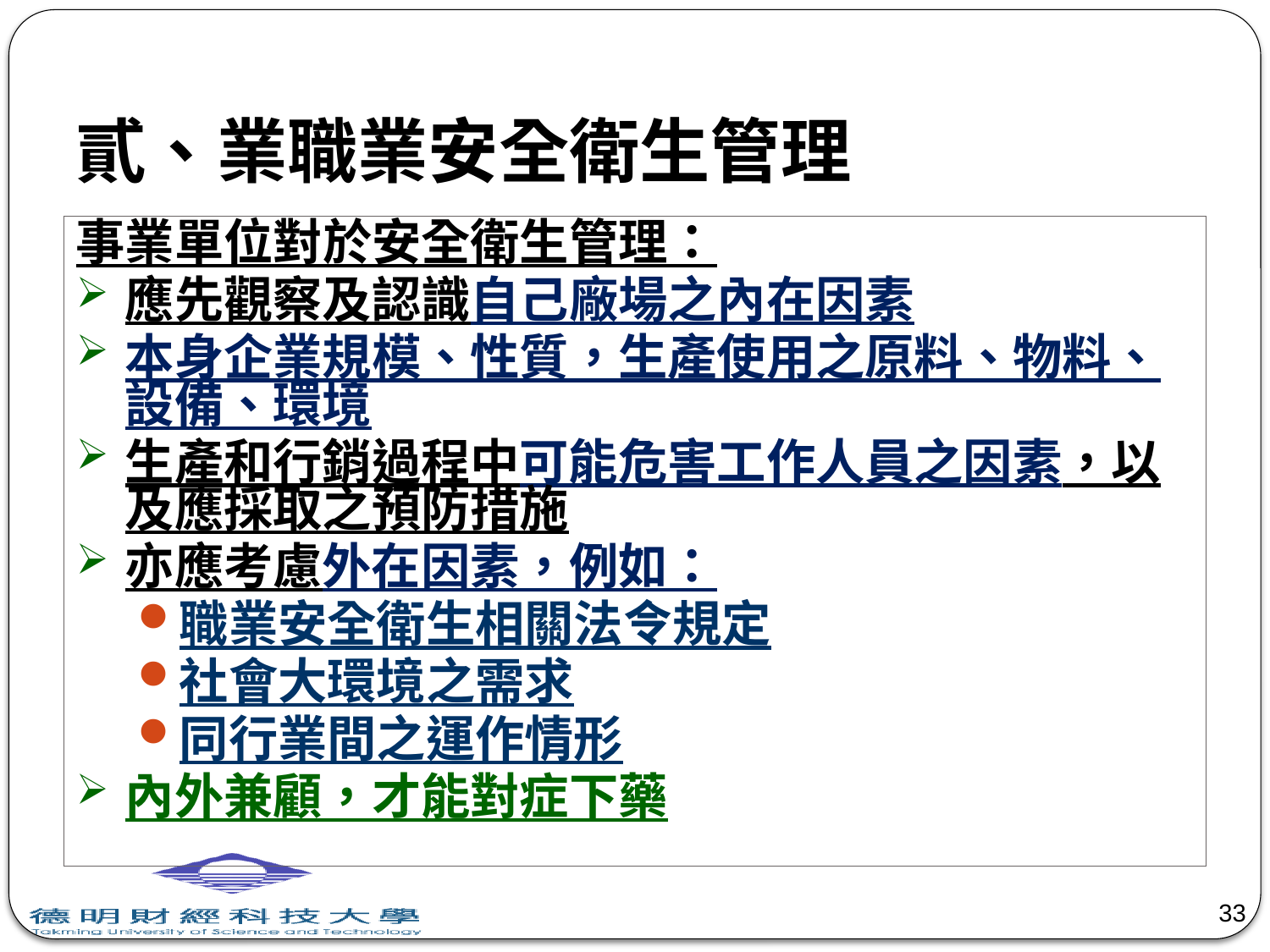

# 貳、業職業安全衛生管理
事業單位對於安全衛生管理：
應先觀察及認識自己廠場之內在因素
本身企業規模、性質，生產使用之原料、物料、設備、環境
生產和行銷過程中可能危害工作人員之因素，以及應採取之預防措施
亦應考慮外在因素，例如：
職業安全衛生相關法令規定
社會大環境之需求
同行業間之運作情形
內外兼顧，才能對症下藥
33